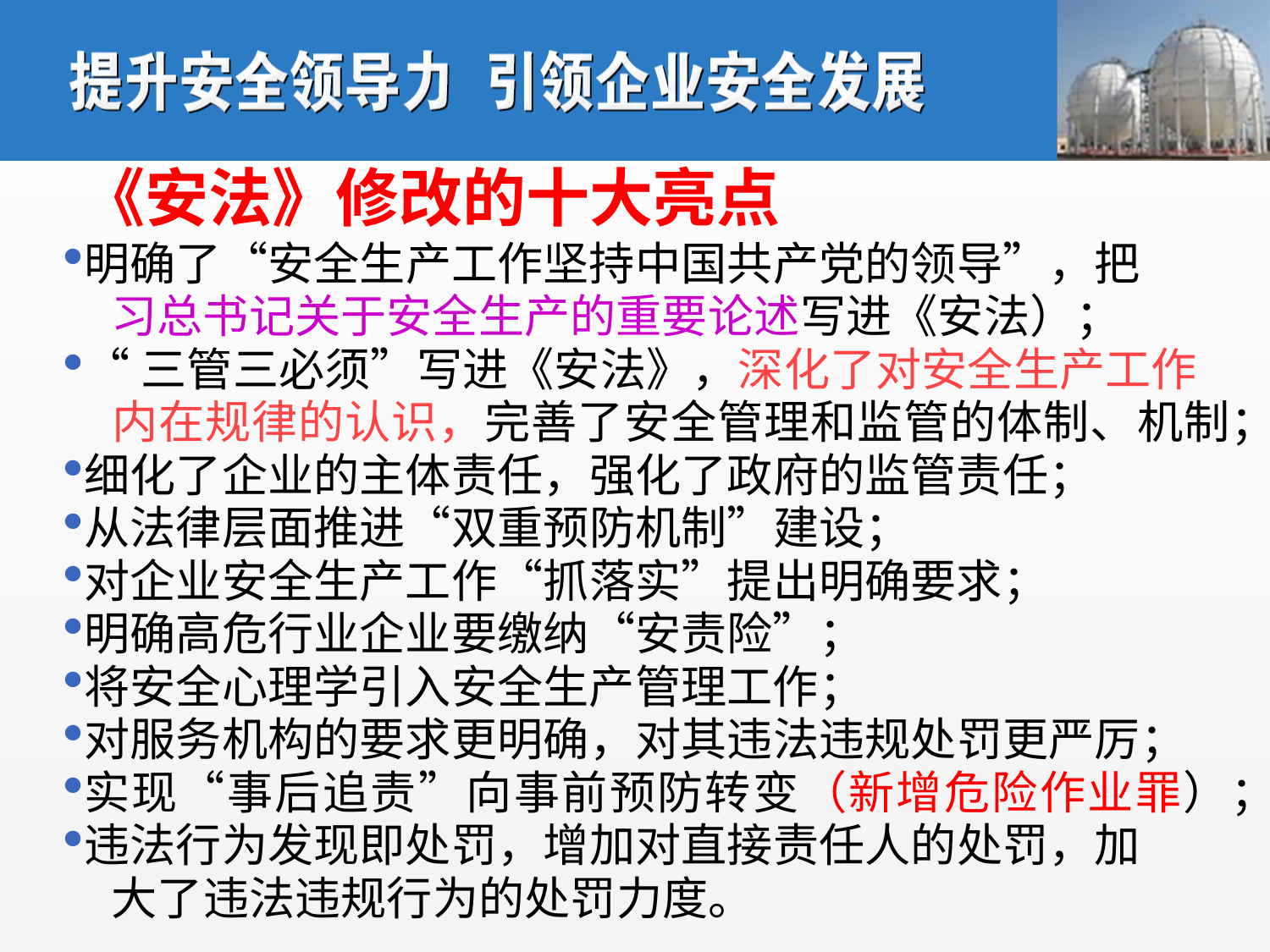

《安法》修改的十大亮点
明确了“安全生产工作坚持中国共产党的领导”，把
　习总书记关于安全生产的重要论述写进《安法）；
“三管三必须”写进《安法》，深化了对安全生产工作
　内在规律的认识，完善了安全管理和监管的体制、机制；
细化了企业的主体责任，强化了政府的监管责任；
从法律层面推进“双重预防机制”建设；
对企业安全生产工作“抓落实”提出明确要求；
明确高危行业企业要缴纳“安责险”；
将安全心理学引入安全生产管理工作；
对服务机构的要求更明确，对其违法违规处罚更严厉；
实现“事后追责”向事前预防转变（新增危险作业罪）；
违法行为发现即处罚，增加对直接责任人的处罚，加
　大了违法违规行为的处罚力度。
100